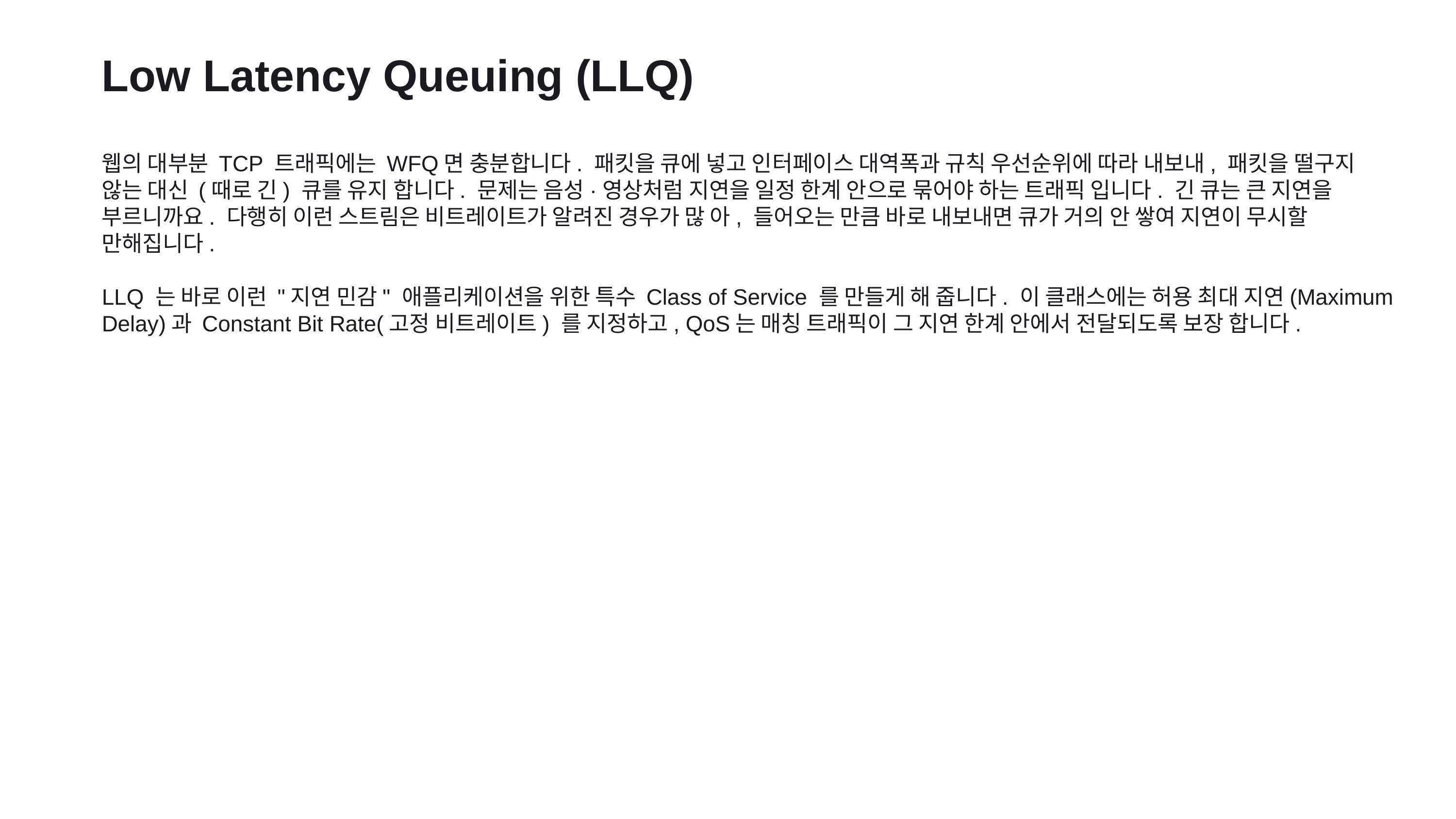

Low Latency Queuing (LLQ)
웹의 대부분 TCP 트래픽에는 WFQ면 충분합니다. 패킷을 큐에 넣고 인터페이스 대역폭과 규칙 우선순위에 따라 내보내, 패킷을 떨구지 않는 대신 (때로 긴) 큐를 유지 합니다. 문제는 음성·영상처럼 지연을 일정 한계 안으로 묶어야 하는 트래픽 입니다. 긴 큐는 큰 지연을 부르니까요. 다행히 이런 스트림은 비트레이트가 알려진 경우가 많 아, 들어오는 만큼 바로 내보내면 큐가 거의 안 쌓여 지연이 무시할 만해집니다.

LLQ 는 바로 이런 "지연 민감" 애플리케이션을 위한 특수 Class of Service 를 만들게 해 줍니다. 이 클래스에는 허용 최대 지연(Maximum Delay)과 Constant Bit Rate(고정 비트레이트) 를 지정하고, QoS는 매칭 트래픽이 그 지연 한계 안에서 전달되도록 보장 합니다.